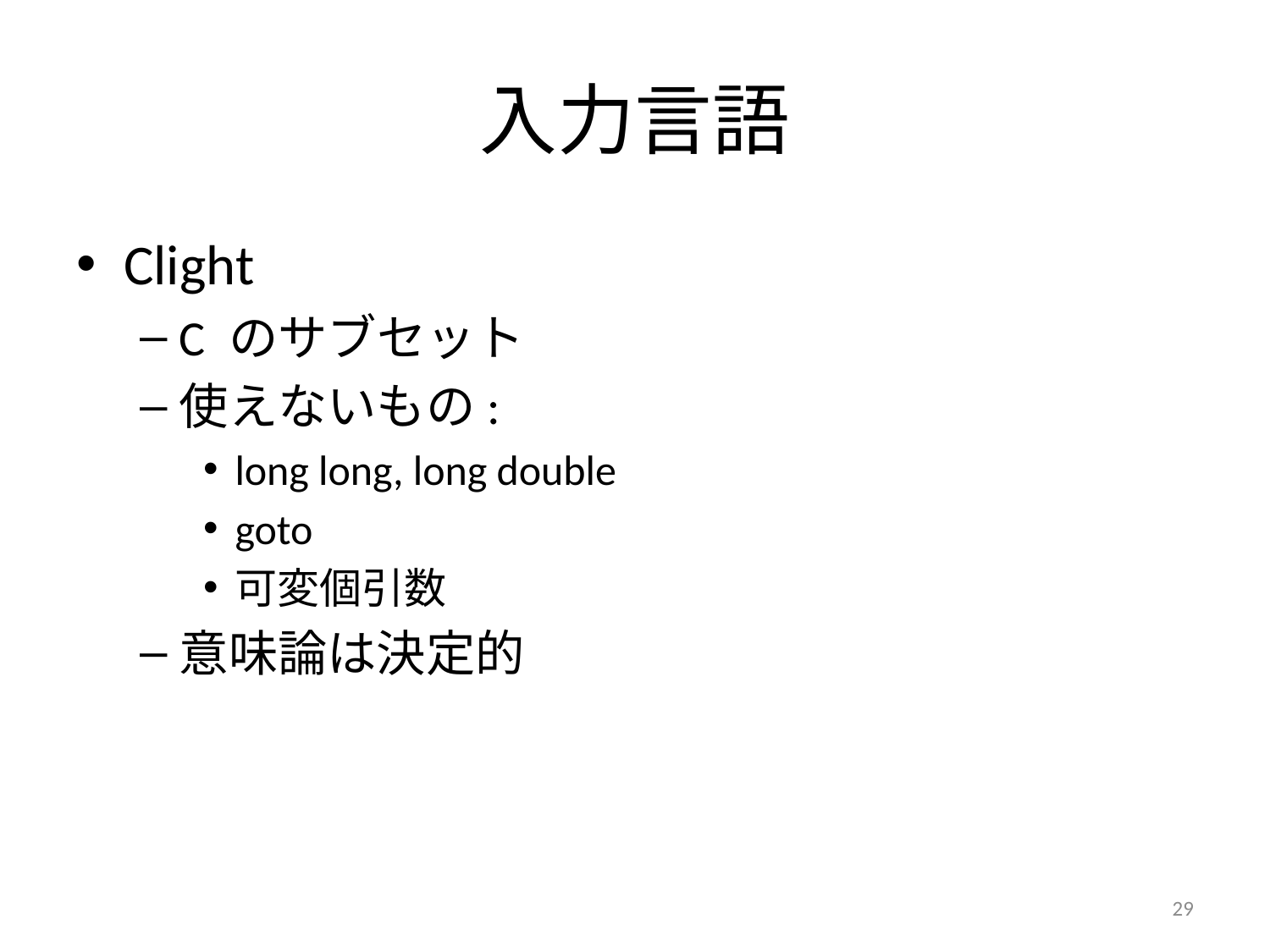

# 入力言語
Clight
C のサブセット
使えないもの:
long long, long double
goto
可変個引数
意味論は決定的
29